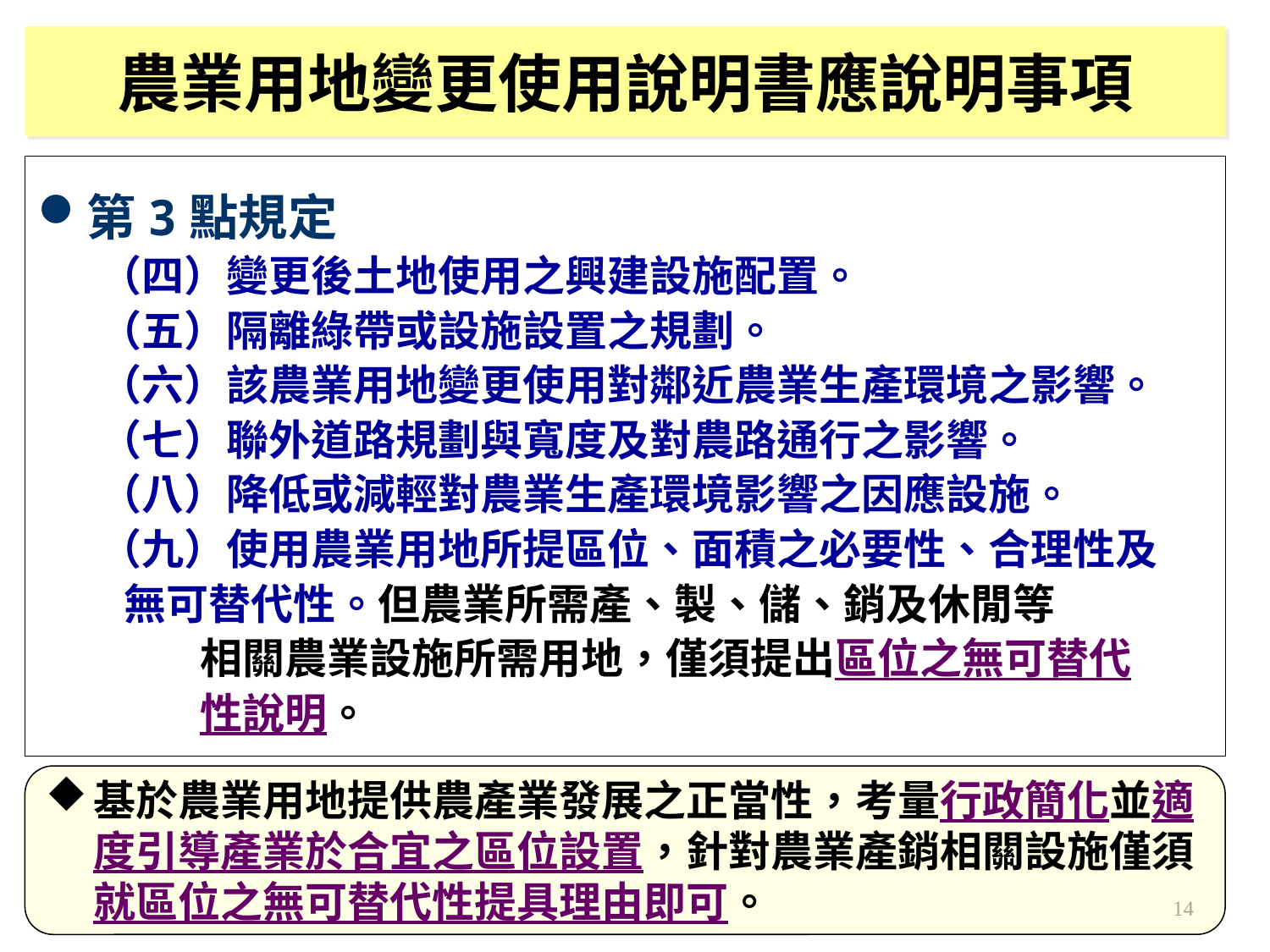

農業用地變更使用說明書應說明事項
第3點規定
（四）變更後土地使用之興建設施配置。
（五）隔離綠帶或設施設置之規劃。
（六）該農業用地變更使用對鄰近農業生產環境之影響。
（七）聯外道路規劃與寬度及對農路通行之影響。
（八）降低或減輕對農業生產環境影響之因應設施。
（九）使用農業用地所提區位、面積之必要性、合理性及
        無可替代性。但農業所需產、製、儲、銷及休閒等
                相關農業設施所需用地，僅須提出區位之無可替代
                性說明。

基於農業用地提供農產業發展之正當性，考量行政簡化並適度引導產業於合宜之區位設置，針對農業產銷相關設施僅須就區位之無可替代性提具理由即可。
14